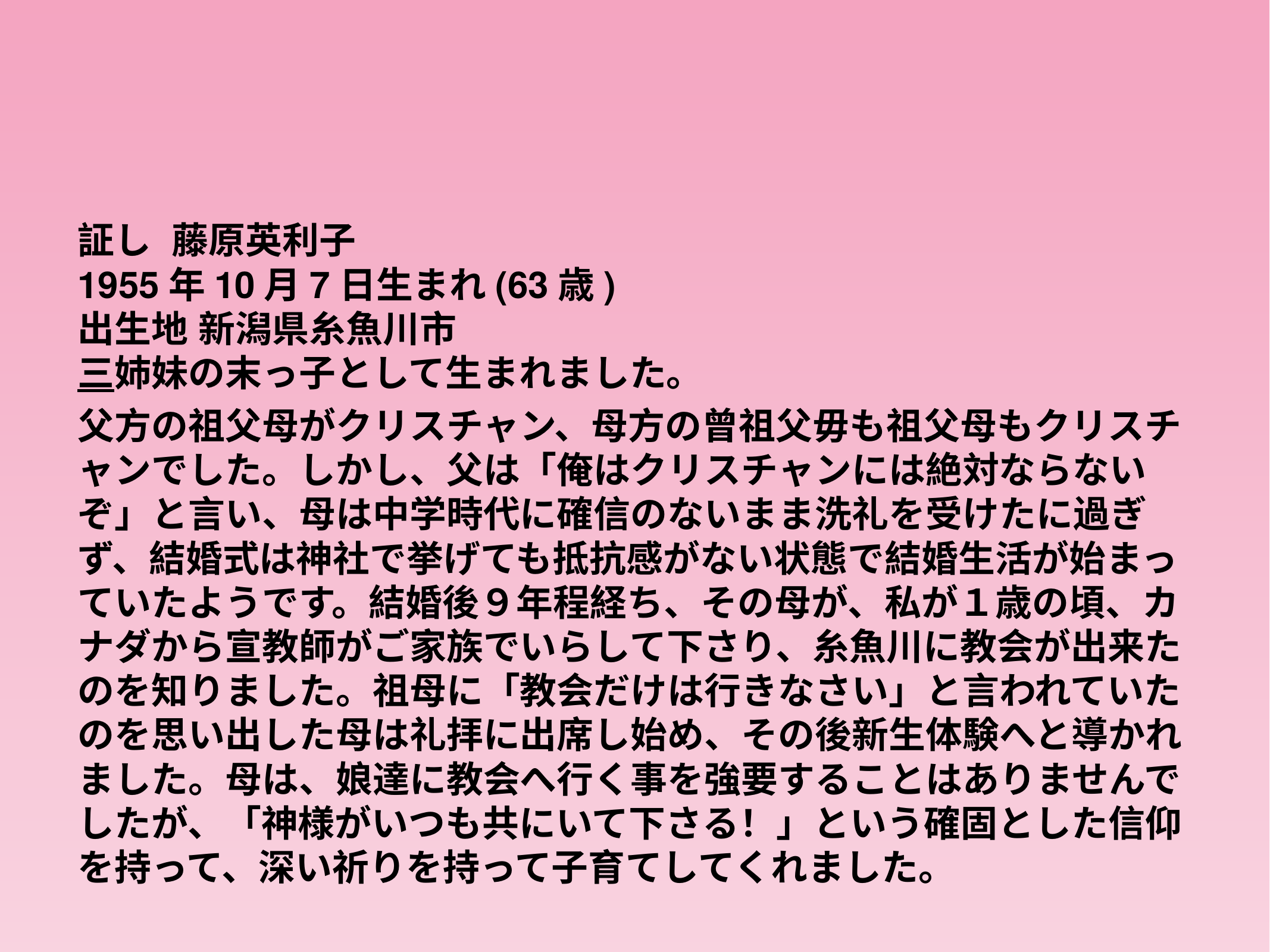

# 証し  藤原英利子
1955年10月7日生まれ(63歳)
出生地 新潟県糸魚川市
三姉妹の末っ子として生まれました。
父方の祖父母がクリスチャン、母方の曾祖父毋も祖父母もクリスチャンでした。しかし、父は「俺はクリスチャンには絶対ならないぞ」と言い、母は中学時代に確信のないまま洗礼を受けたに過ぎず、結婚式は神社で挙げても抵抗感がない状態で結婚生活が始まっていたようです。結婚後９年程経ち、その母が、私が１歳の頃、カナダから宣教師がご家族でいらして下さり、糸魚川に教会が出来たのを知りました。祖母に「教会だけは行きなさい」と言われていたのを思い出した母は礼拝に出席し始め、その後新生体験へと導かれました。母は、娘達に教会へ行く事を強要することはありませんでしたが、「神様がいつも共にいて下さる！」という確固とした信仰を持って、深い祈りを持って子育てしてくれました。